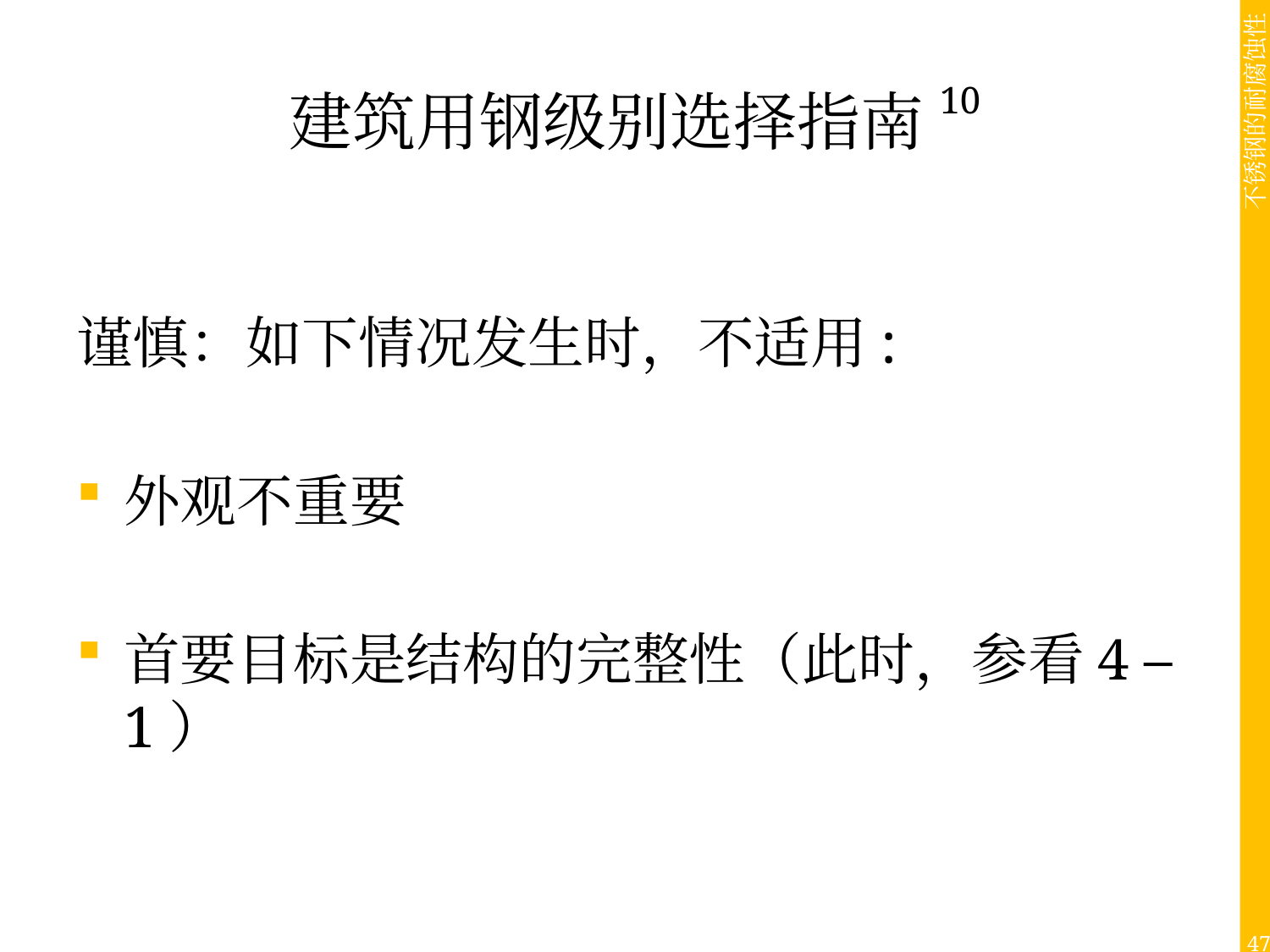

# 建筑用钢级别选择指南10

谨慎：如下情况发生时，不适用:

外观不重要

首要目标是结构的完整性（此时，参看4 – 1）
47